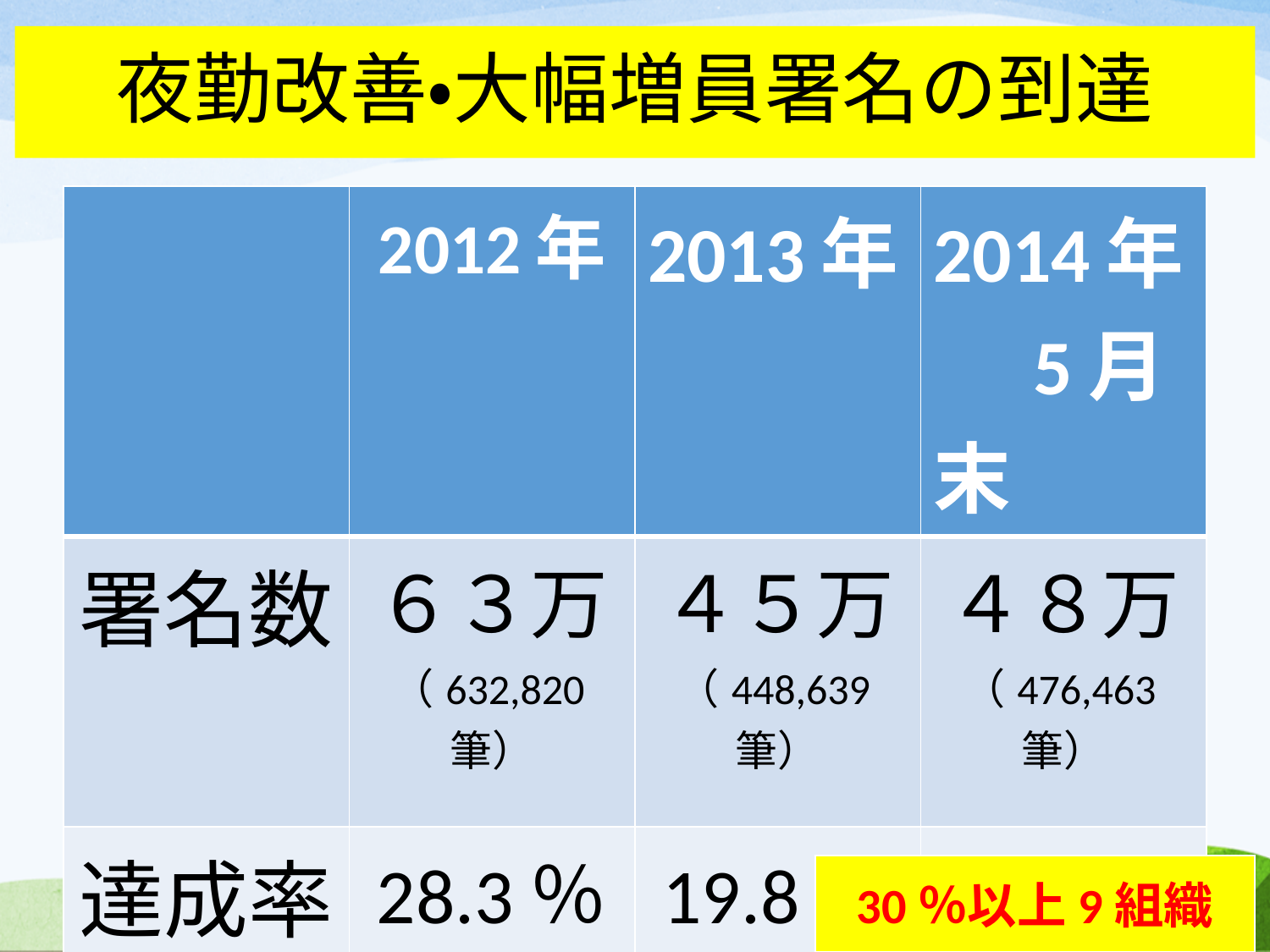

# 夜勤改善・大幅増員署名の到達
|  | 2012年 | 2013年 | 2014年 　5月末 |
| --- | --- | --- | --- |
| 署名数 | ６３万 （632,820筆） | ４５万 （448,639筆） | ４８万 （476,463筆） |
| 達成率 | 28.3％ | 19.8％ | 20.9％ |
| 10％未満組織数 | 7組織 | 11組織 | １４組織 |
30％以上9組織